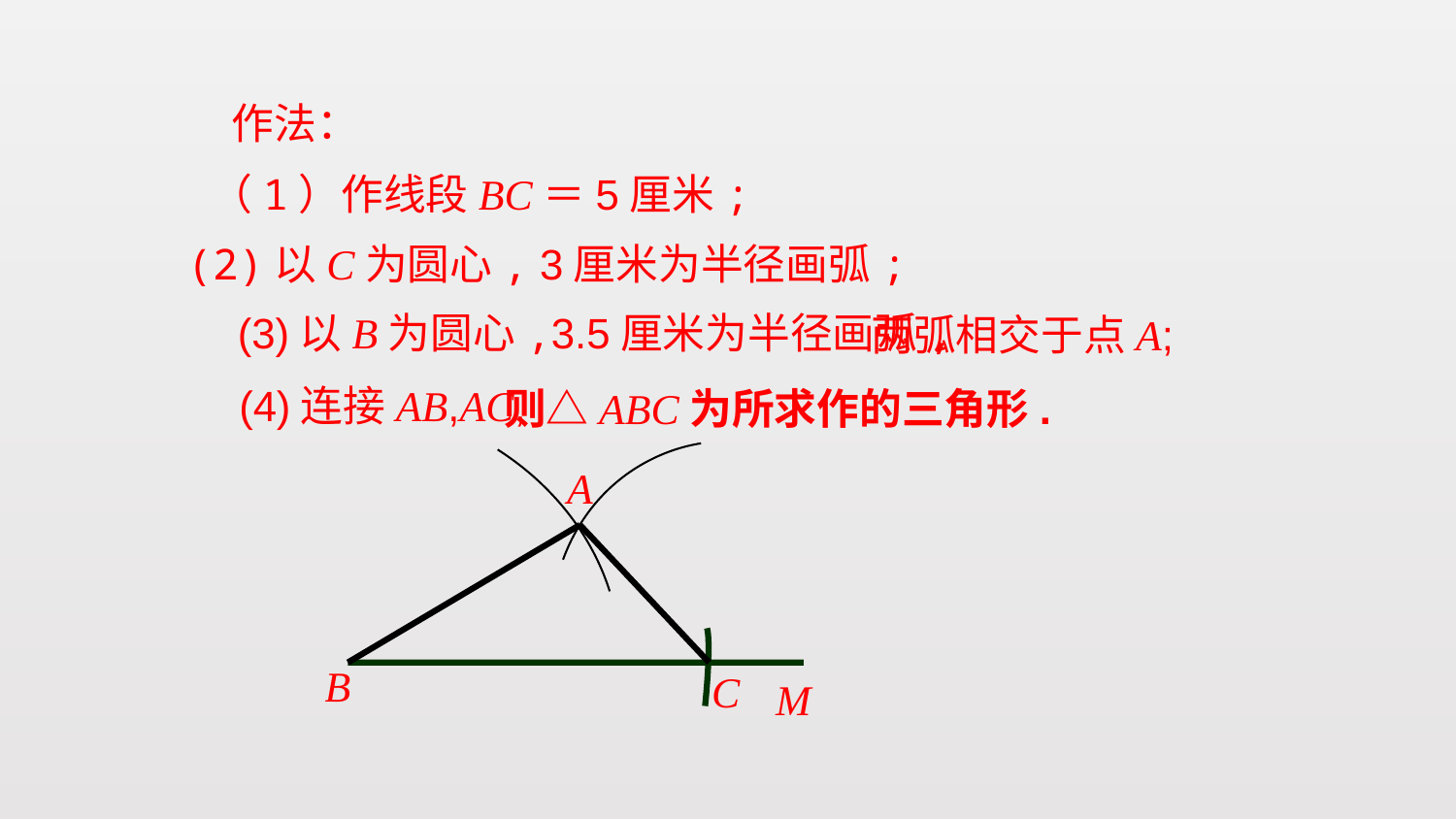

作法：
（1）作线段BC＝5厘米;
(2)以C为圆心, 3厘米为半径画弧;
 (3)以B为圆心,3.5厘米为半径画弧,
两弧相交于点A;
(4)连接AB,AC,
则△ABC为所求作的三角形.

A

B
C

M